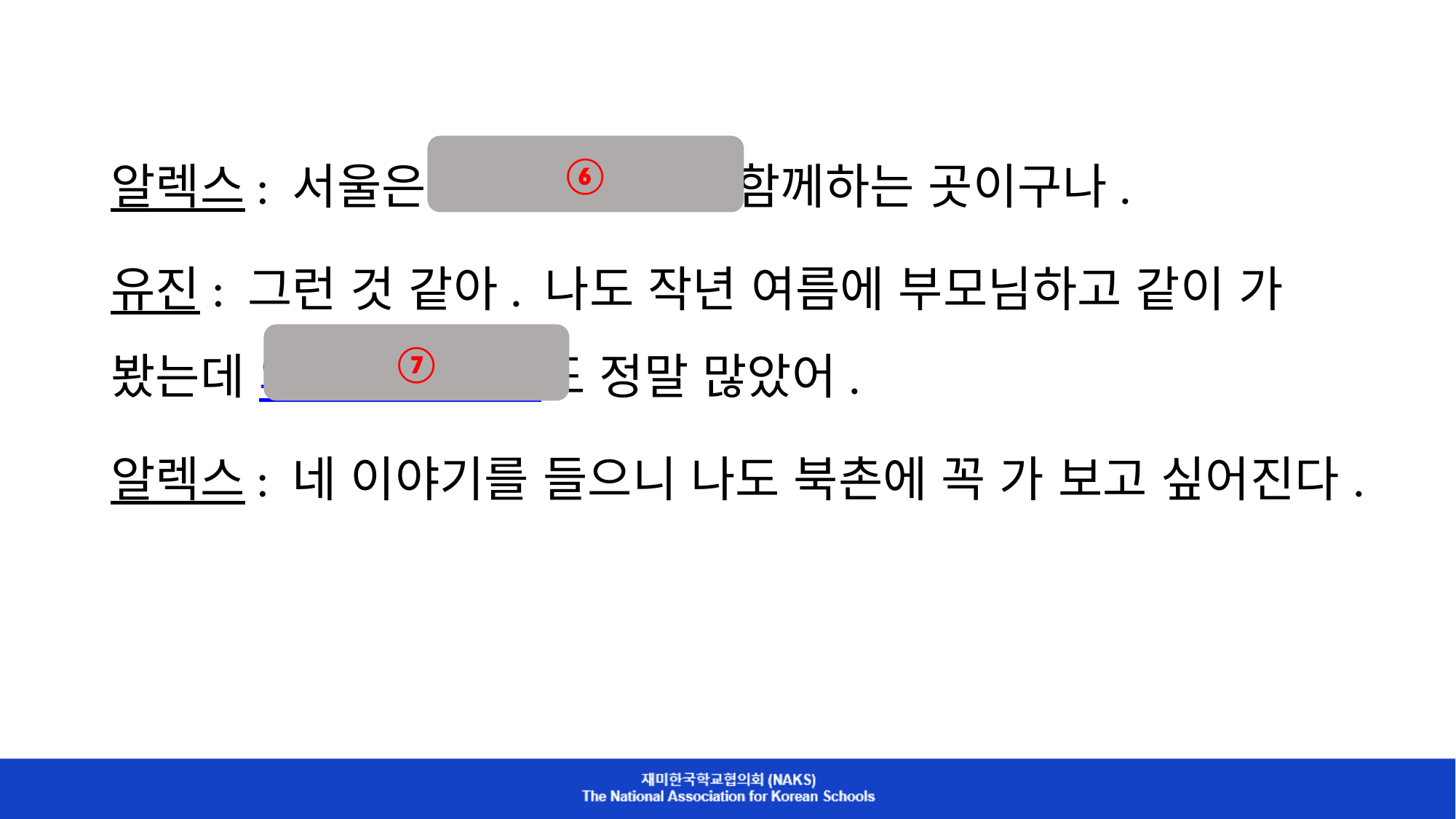

알렉스: 서울은 과거와 현재가 함께하는 곳이구나.
유진: 그런 것 같아. 나도 작년 여름에 부모님하고 같이 가 봤는데 외국인 관광객도 정말 많았어.
알렉스: 네 이야기를 들으니 나도 북촌에 꼭 가 보고 싶어진다.
⑥
⑦